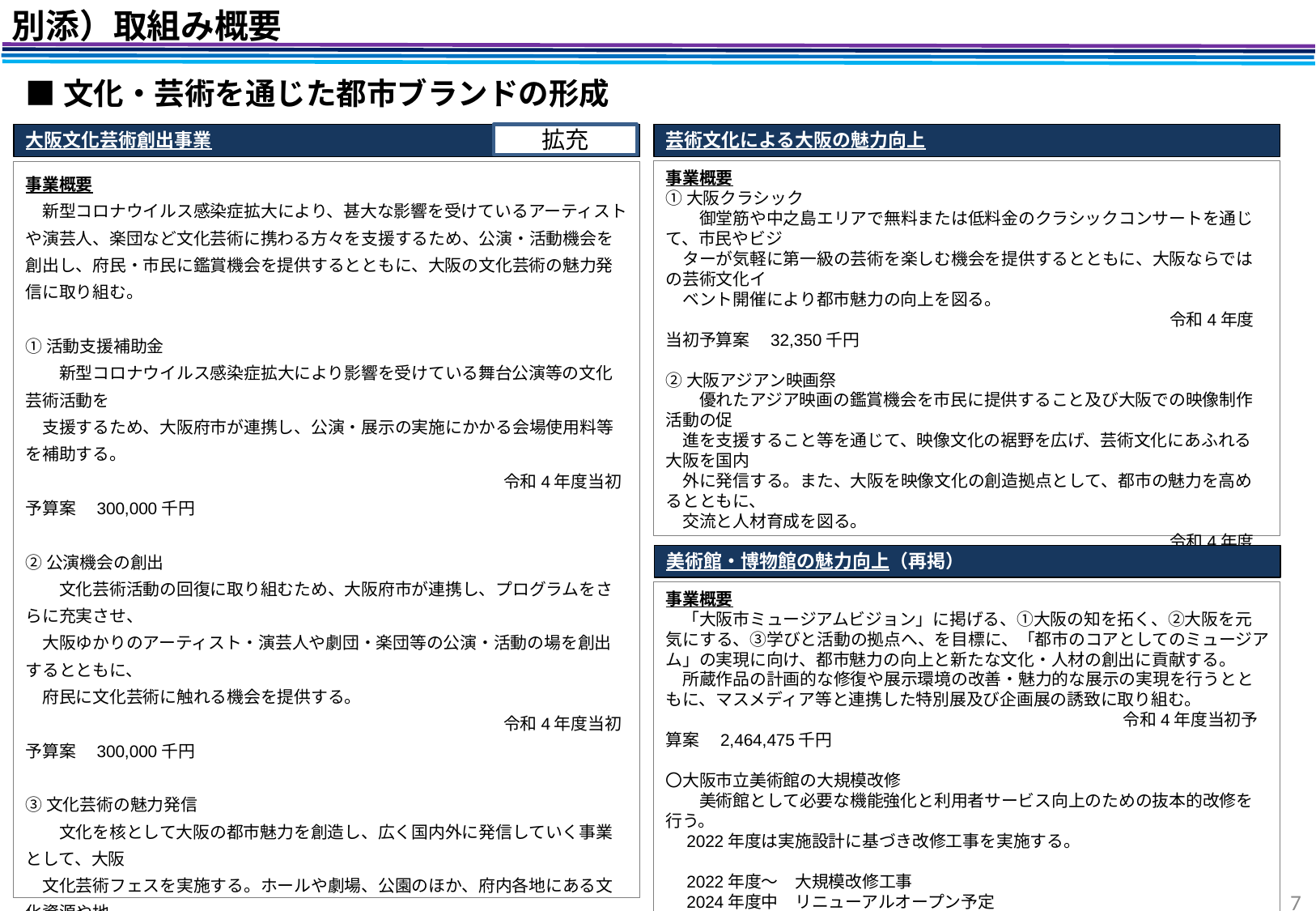

別添）取組み概要
■文化・芸術を通じた都市ブランドの形成
大阪文化芸術創出事業
事業概要
　新型コロナウイルス感染症拡大により、甚大な影響を受けているアーティストや演芸人、楽団など文化芸術に携わる方々を支援するため、公演・活動機会を創出し、府民・市民に鑑賞機会を提供するとともに、大阪の文化芸術の魅力発信に取り組む。

①活動支援補助金
　　新型コロナウイルス感染症拡大により影響を受けている舞台公演等の文化芸術活動を
　支援するため、大阪府市が連携し、公演・展示の実施にかかる会場使用料等を補助する。
　　　　　　　　　　　　　　　　　　　　　　　　  　　　　令和4年度当初予算案　300,000千円

②公演機会の創出
　　文化芸術活動の回復に取り組むため、大阪府市が連携し、プログラムをさらに充実させ、
　大阪ゆかりのアーティスト・演芸人や劇団・楽団等の公演・活動の場を創出するとともに、
　府民に文化芸術に触れる機会を提供する。
　　　　 　　　　　　　　　　　　　　　　　　　　　　　　 令和4年度当初予算案　300,000千円

③文化芸術の魅力発信
　　文化を核として大阪の都市魅力を創造し、広く国内外に発信していく事業として、大阪
　文化芸術フェスを実施する。ホールや劇場、公園のほか、府内各地にある文化資源や地
　域の魅力も活用し、アートをはじめ、大阪が誇る上方伝統芸能や音楽等の様々なプログ
　ラムを展開する。
　　　　　　　　　　　　　　　　　　　　　　　　　　　　　令和4年度当初予算案　144,000千円

芸術文化による大阪の魅力向上
事業概要
①大阪クラシック
　　御堂筋や中之島エリアで無料または低料金のクラシックコンサートを通じて、市民やビジ
　ターが気軽に第一級の芸術を楽しむ機会を提供するとともに、大阪ならではの芸術文化イ
　ベント開催により都市魅力の向上を図る。
　　　　　　　　　　　　　　　　　　　　　　　　　　　　　　令和4年度当初予算案　32,350千円

②大阪アジアン映画祭
　　優れたアジア映画の鑑賞機会を市民に提供すること及び大阪での映像制作活動の促
　進を支援すること等を通じて、映像文化の裾野を広げ、芸術文化にあふれる大阪を国内
　外に発信する。また、大阪を映像文化の創造拠点として、都市の魅力を高めるとともに、
　交流と人材育成を図る。
　　　　　　　　　　　　　　　　　　　　　　　　　　　　　　令和4年度当初予算案　20,288千円

③文楽を中心とした古典芸能振興
　　大阪の誇る文楽を中心とした上方の古典芸能に触れる機会を市民に提供することにより、
　文楽をはじめとする古典芸能の振興を図る。
　　　　　　　　　　　　　　　　　　　　　　　　　　　　　　令和4年度当初予算案　35,000千円
拡充
美術館・博物館の魅力向上（再掲）
事業概要
　「大阪市ミュージアムビジョン」に掲げる、①大阪の知を拓く、②大阪を元気にする、③学びと活動の拠点へ、を目標に、「都市のコアとしてのミュージアム」の実現に向け、都市魅力の向上と新たな文化・人材の創出に貢献する。
　所蔵作品の計画的な修復や展示環境の改善・魅力的な展示の実現を行うとともに、マスメディア等と連携した特別展及び企画展の誘致に取り組む。
　　　　　　　　　　　　　　　　　　　　　　　　　　 　令和4年度当初予算案　2,464,475千円

〇大阪市立美術館の大規模改修
　　美術館として必要な機能強化と利用者サービス向上のための抜本的改修を行う。
　2022年度は実施設計に基づき改修工事を実施する。

　2022年度～　大規模改修工事
　2024年度中　リニューアルオープン予定
　　　　　　　　　　　　　　　　　　　　　　 　　　　　令和4年度当初予算案　1,315,868千円
7